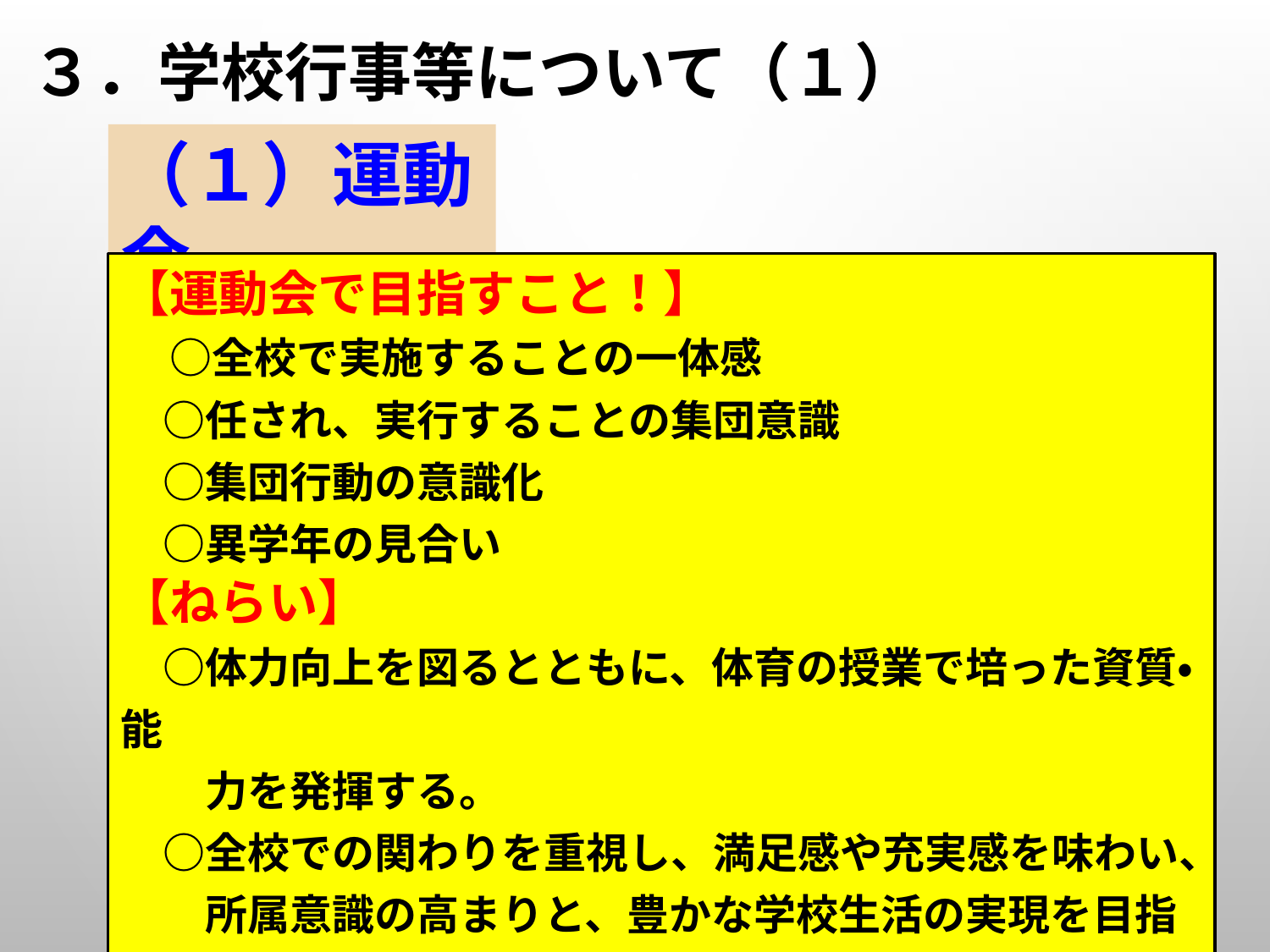

# ３．学校行事等について（１）
（１）運動会
【運動会で目指すこと！】
　○全校で実施することの一体感
　○任され、実行することの集団意識
　○集団行動の意識化
　○異学年の見合い
【ねらい】
　○体力向上を図るとともに、体育の授業で培った資質・能
　　力を発揮する。
　○全校での関わりを重視し、満足感や充実感を味わい、
　　所属意識の高まりと、豊かな学校生活の実現を目指す。